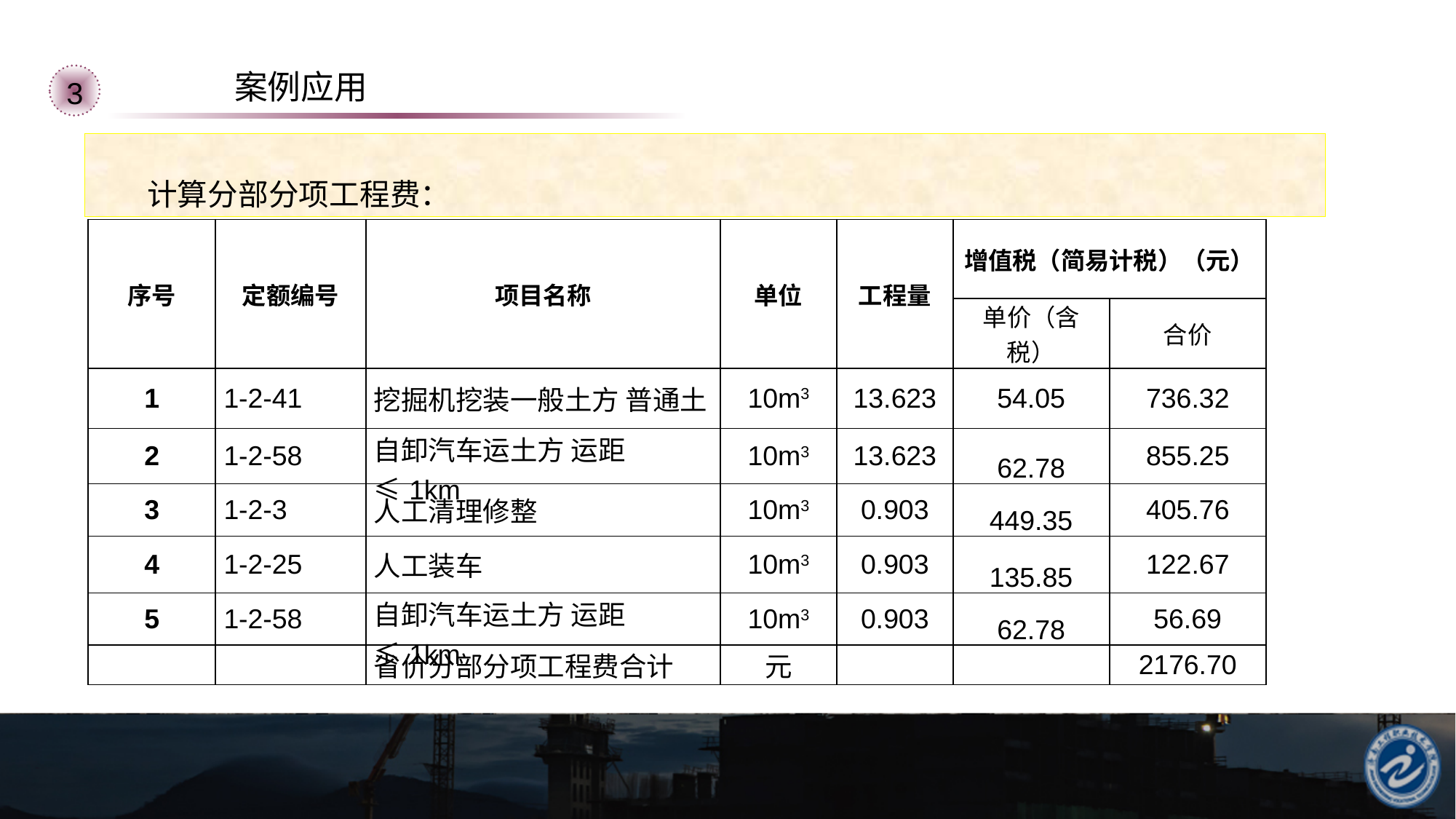

案例应用

3

计算分部分项工程费：
| 序号 | 定额编号 | 项目名称 | 单位 | 工程量 | 增值税（简易计税）（元） |  |
| --- | --- | --- | --- | --- | --- | --- |
|  |  |  |  |  | 单价（含税） | 合价 |
| 1 | 1-2-41 | 挖掘机挖装一般土方 普通土 | 10m3 | 13.623 | 54.05 | 736.32 |
| 2 | 1-2-58 | 自卸汽车运土方 运距≤1km | 10m3 | 13.623 | 62.78 | 855.25 |
| 3 | 1-2-3 | 人工清理修整 | 10m3 | 0.903 | 449.35 | 405.76 |
| 4 | 1-2-25 | 人工装车 | 10m3 | 0.903 | 135.85 | 122.67 |
| 5 | 1-2-58 | 自卸汽车运土方 运距≤1km | 10m3 | 0.903 | 62.78 | 56.69 |
|  |  | 省价分部分项工程费合计 | 元 |  |  | 2176.70 |